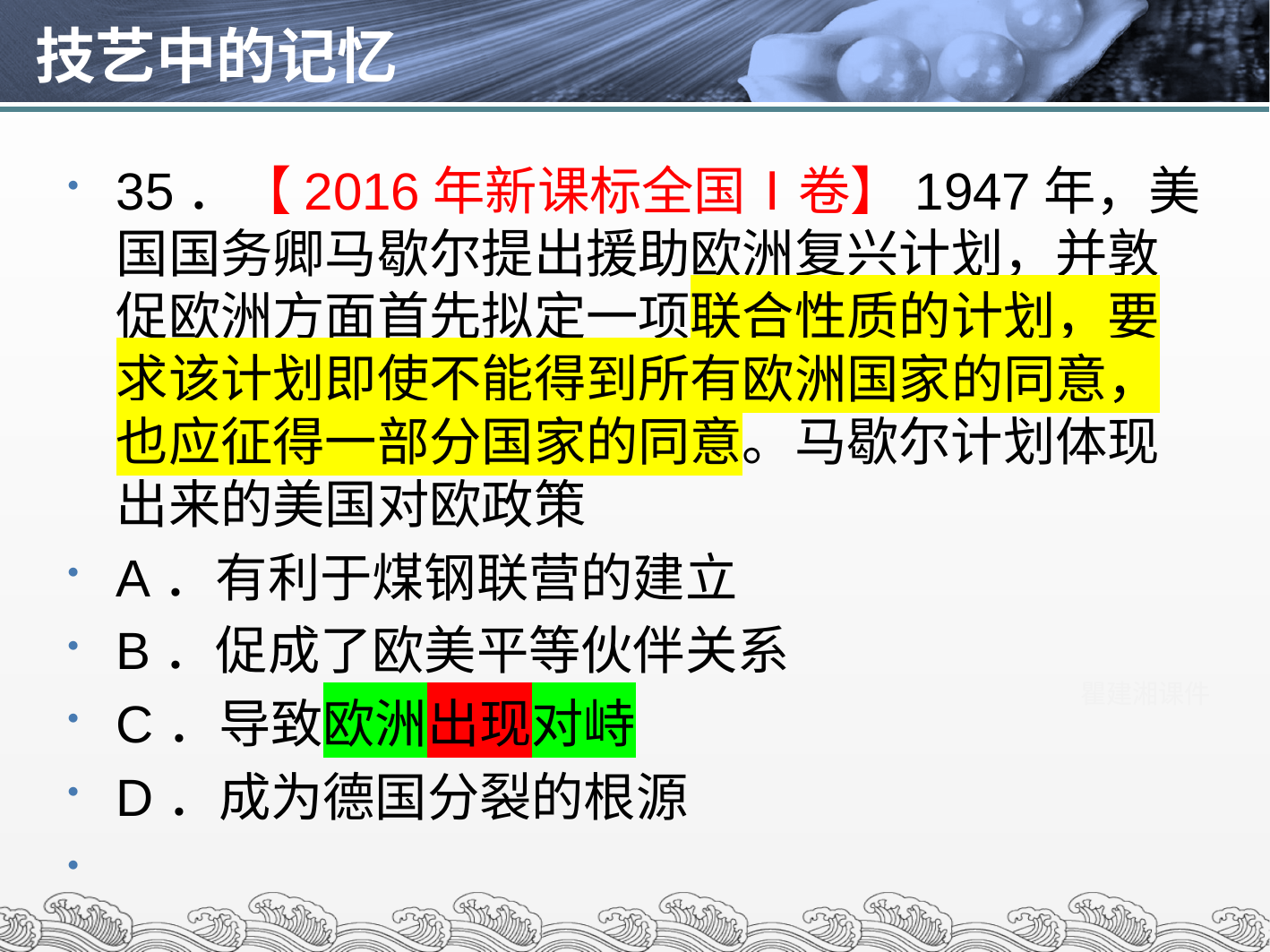

# 技艺中的记忆
35．【2016年新课标全国Ⅰ卷】1947年，美国国务卿马歇尔提出援助欧洲复兴计划，并敦促欧洲方面首先拟定一项联合性质的计划，要求该计划即使不能得到所有欧洲国家的同意，也应征得一部分国家的同意。马歇尔计划体现出来的美国对欧政策
A．有利于煤钢联营的建立
B．促成了欧美平等伙伴关系
C．导致欧洲出现对峙
D．成为德国分裂的根源